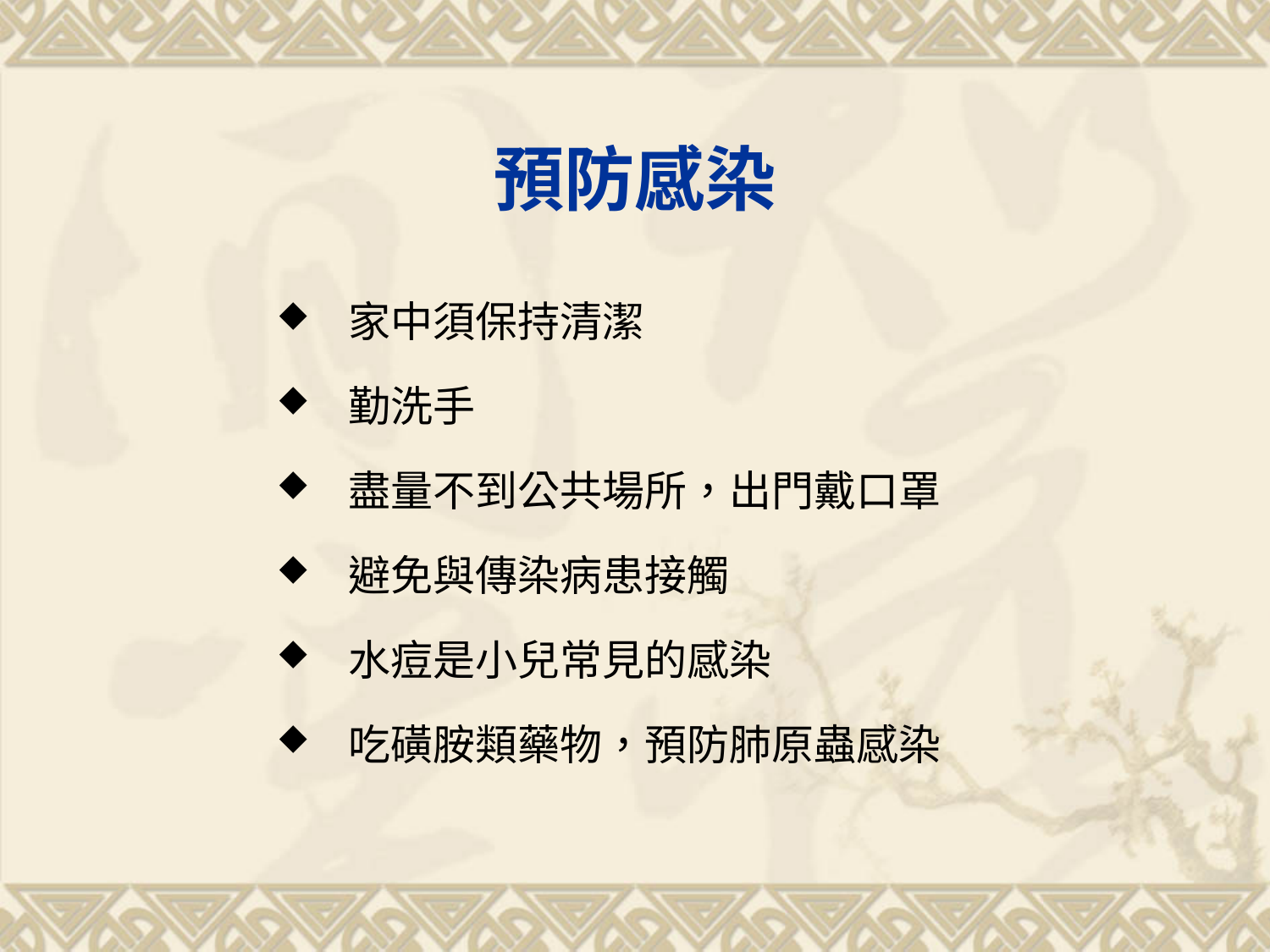

# 預防感染
家中須保持清潔
勤洗手
盡量不到公共場所，出門戴口罩
避免與傳染病患接觸
水痘是小兒常見的感染
吃磺胺類藥物，預防肺原蟲感染